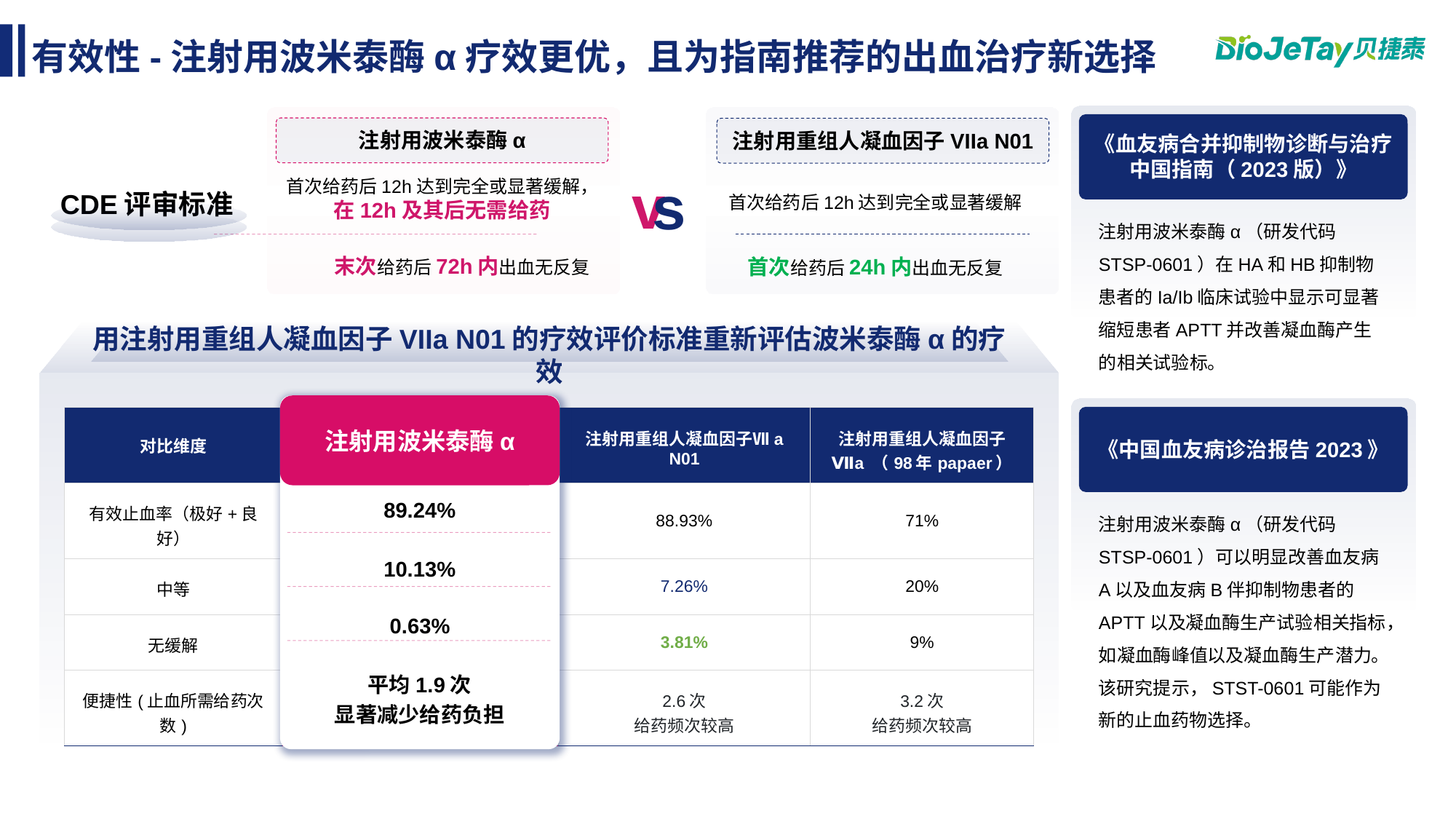

有效性-注射用波米泰酶α疗效更优，且为指南推荐的出血治疗新选择

《血友病合并抑制物诊断与治疗
中国指南（2023版）》
注射用波米泰酶α（研发代码STSP-0601）在HA和HB抑制物患者的Ia/Ib临床试验中显示可显著缩短患者APTT并改善凝血酶产生的相关试验标。

注射用波米泰酶α
首次给药后12h达到完全或显著缓解，
在12h及其后无需给药
末次给药后72h内出血无反复

注射用重组人凝血因子VIIa N01
首次给药后12h达到完全或显著缓解
首次给药后24h内出血无反复
v
s
CDE评审标准

用注射用重组人凝血因子VIIa N01的疗效评价标准重新评估波米泰酶α的疗效

注射用波米泰酶α

89.24%
10.13%
0.63%
平均1.9次
显著减少给药负担

《中国血友病诊治报告2023》
注射用波米泰酶α（研发代码STSP-0601）可以明显改善血友病A以及血友病B伴抑制物患者的APTT以及凝血酶生产试验相关指标，如凝血酶峰值以及凝血酶生产潜力。该研究提示，STST-0601可能作为新的止血药物选择。
| 对比维度 | 波米泰酶α | 注射用重组人凝血因子Ⅶa N01 | 注射用重组人凝血因子 Ⅶa （98年papaer） |
| --- | --- | --- | --- |
| 有效止血率（极好+良好） | 89.24% | 88.93% | 71% |
| 中等 | 10.13% | 7.26% | 20% |
| 无缓解 | 0.63% | 3.81% | 9% |
| 便捷性(止血所需给药次数) | 平均1.9次 显著减少给药负担 | 2.6次 给药频次较高 | 3.2次 给药频次较高 |